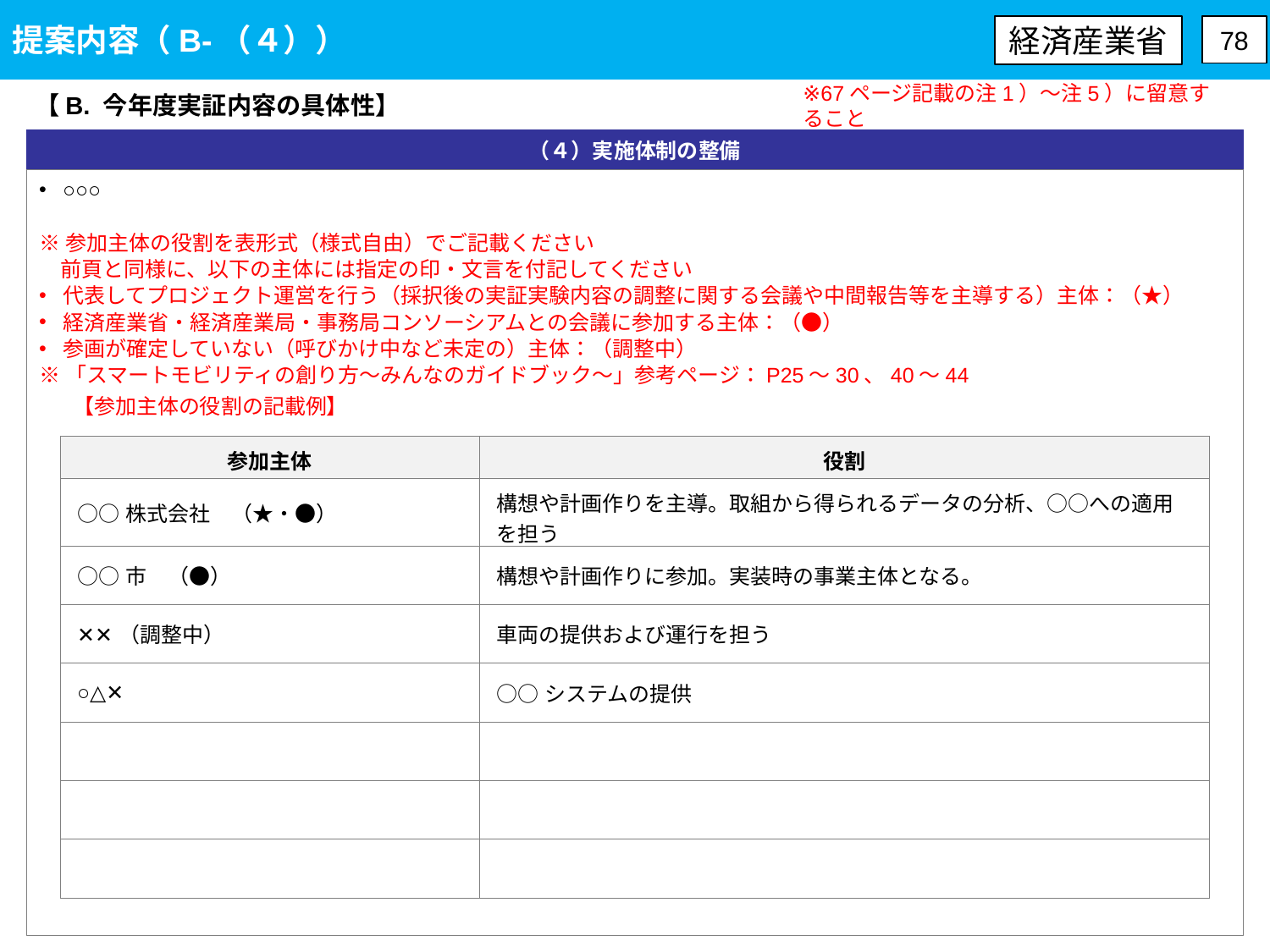

提案内容（B-（４））
経済産業省
78
【B. 今年度実証内容の具体性】
※67ページ記載の注1）～注5）に留意すること
（４）実施体制の整備
○○○

※参加主体の役割を表形式（様式自由）でご記載ください
　前頁と同様に、以下の主体には指定の印・文言を付記してください
代表してプロジェクト運営を行う（採択後の実証実験内容の調整に関する会議や中間報告等を主導する）主体：（★）
経済産業省・経済産業局・事務局コンソーシアムとの会議に参加する主体：（●）
参画が確定していない（呼びかけ中など未定の）主体：（調整中）
※「スマートモビリティの創り方～みんなのガイドブック～」参考ページ：P25～30、40～44

【参加主体の役割の記載例】
| 参加主体 | 役割 |
| --- | --- |
| ○○株式会社　（★・●） | 構想や計画作りを主導。取組から得られるデータの分析、○○への適用を担う |
| ○○市　（●） | 構想や計画作りに参加。実装時の事業主体となる。 |
| ✕✕（調整中） | 車両の提供および運行を担う |
| ○△✕ | ○○システムの提供 |
|  |  |
|  |  |
|  |  |